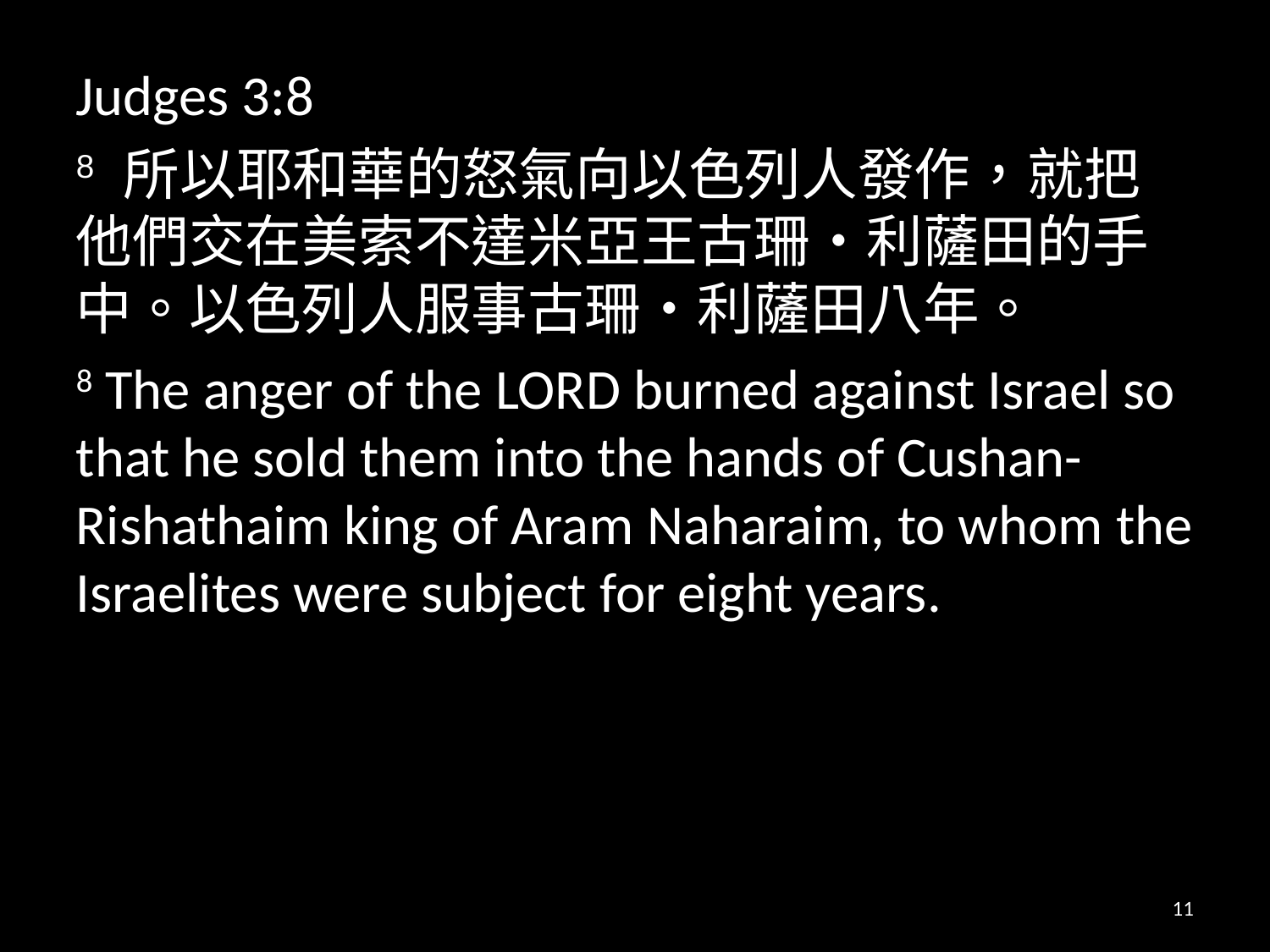

Judges 3:8
8 所以耶和華的怒氣向以色列人發作，就把他們交在美索不達米亞王古珊•利薩田的手中。以色列人服事古珊•利薩田八年。
8 The anger of the Lord burned against Israel so that he sold them into the hands of Cushan-Rishathaim king of Aram Naharaim, to whom the Israelites were subject for eight years.

11